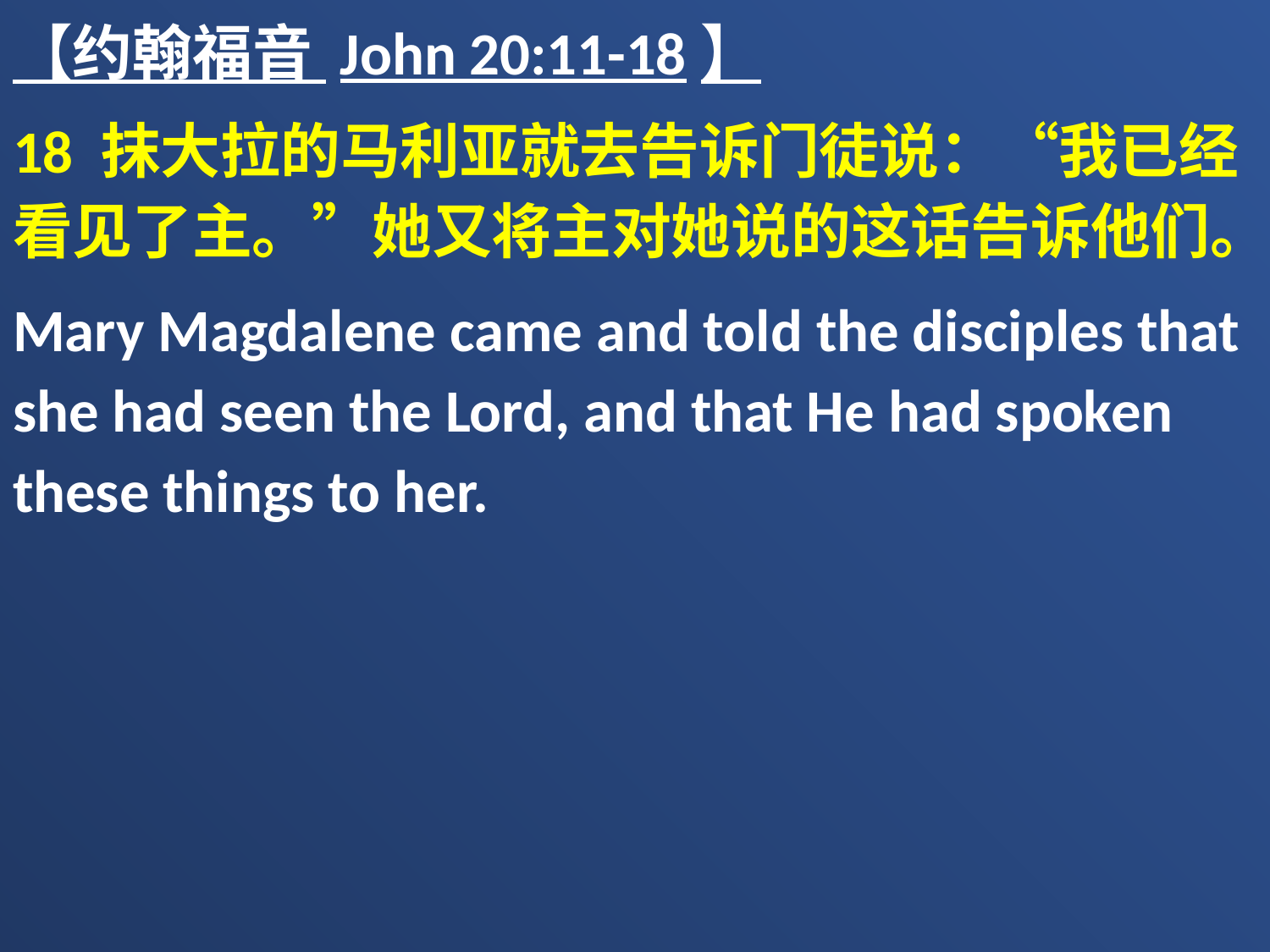

【约翰福音 John 20:11-18】
18 抹大拉的马利亚就去告诉门徒说：“我已经看见了主。”她又将主对她说的这话告诉他们。
Mary Magdalene came and told the disciples that she had seen the Lord, and that He had spoken these things to her.